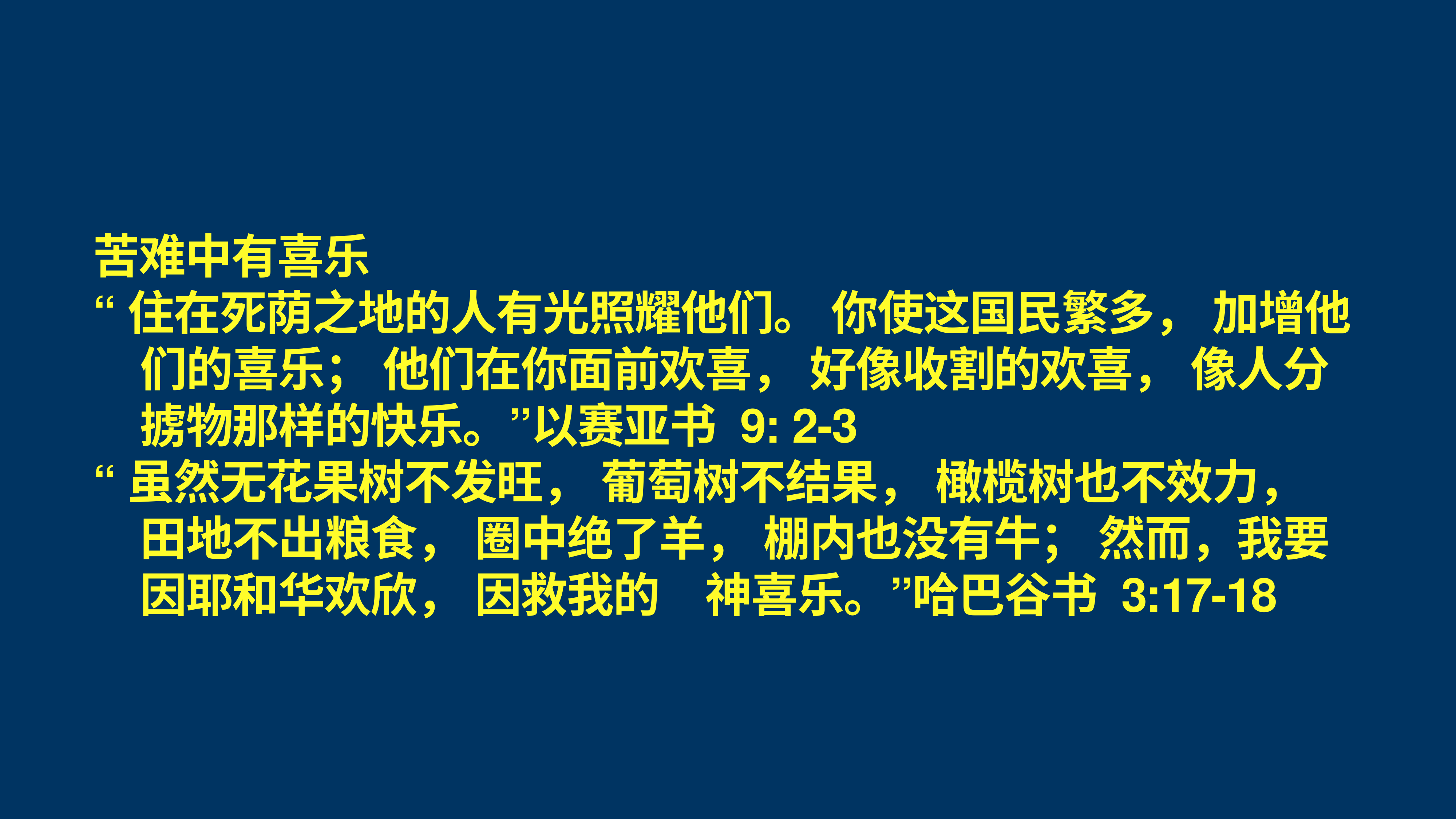

# 苦难中有喜乐
“住在死荫之地的人有光照耀他们。 你使这国民繁多， 加增他们的喜乐； 他们在你面前欢喜， 好像收割的欢喜， 像人分掳物那样的快乐。”以赛亚书 9: 2-3
“虽然无花果树不发旺， 葡萄树不结果， 橄榄树也不效力， 田地不出粮食， 圈中绝了羊， 棚内也没有牛； 然而，我要因耶和华欢欣， 因救我的　神喜乐。”哈巴谷书 3:17-18